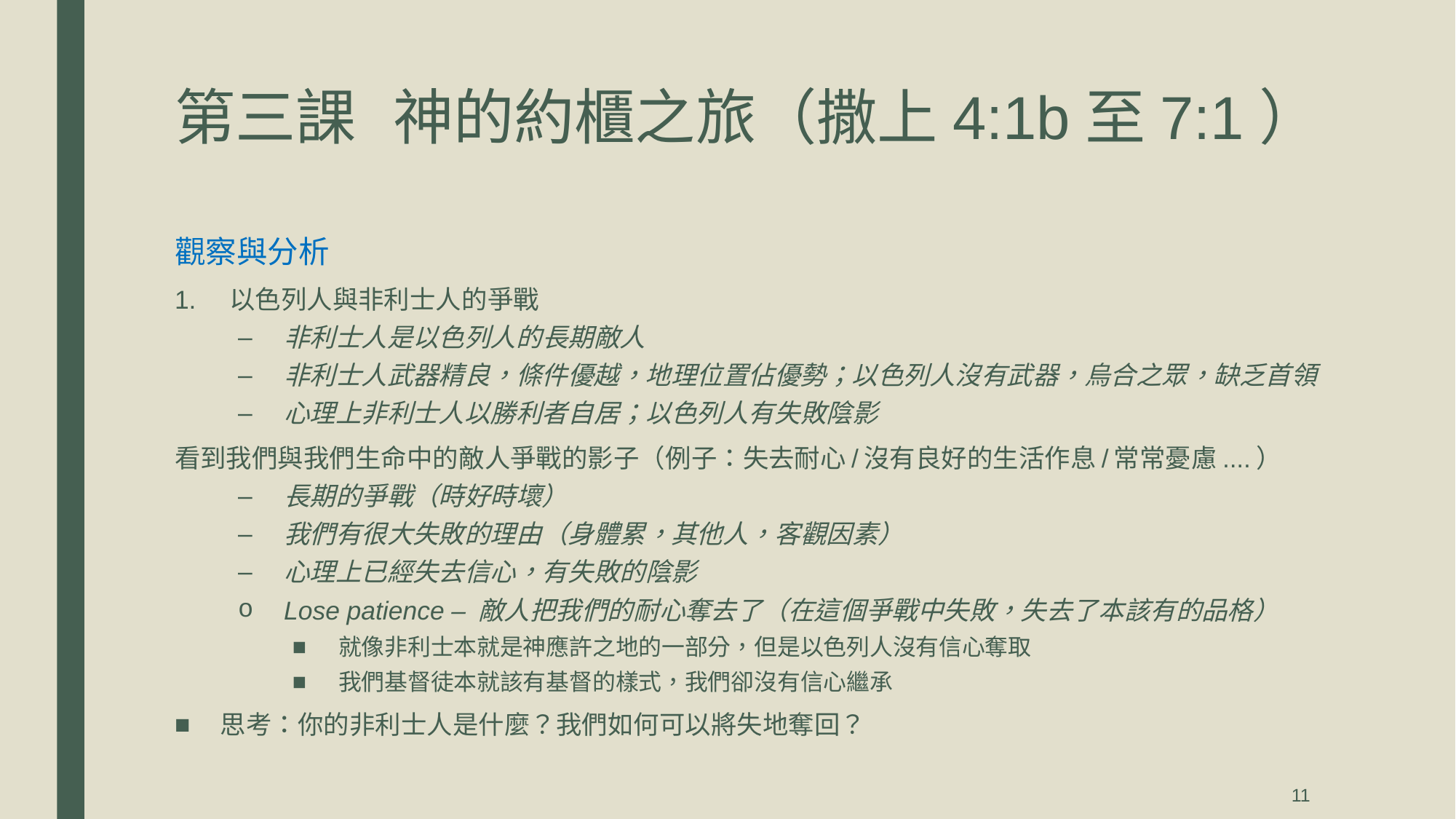

# 第三課	神的約櫃之旅（撒上4:1b至7:1）
觀察與分析
以色列人與非利士人的爭戰
非利士人是以色列人的長期敵人
非利士人武器精良，條件優越，地理位置佔優勢；以色列人沒有武器，烏合之眾，缺乏首領
心理上非利士人以勝利者自居；以色列人有失敗陰影
看到我們與我們生命中的敵人爭戰的影子（例子：失去耐心/沒有良好的生活作息/常常憂慮....）
長期的爭戰（時好時壞）
我們有很大失敗的理由（身體累，其他人，客觀因素）
心理上已經失去信心，有失敗的陰影
Lose patience – 敵人把我們的耐心奪去了（在這個爭戰中失敗，失去了本該有的品格）
就像非利士本就是神應許之地的一部分，但是以色列人沒有信心奪取
我們基督徒本就該有基督的樣式，我們卻沒有信心繼承
思考：你的非利士人是什麼？我們如何可以將失地奪回？
11